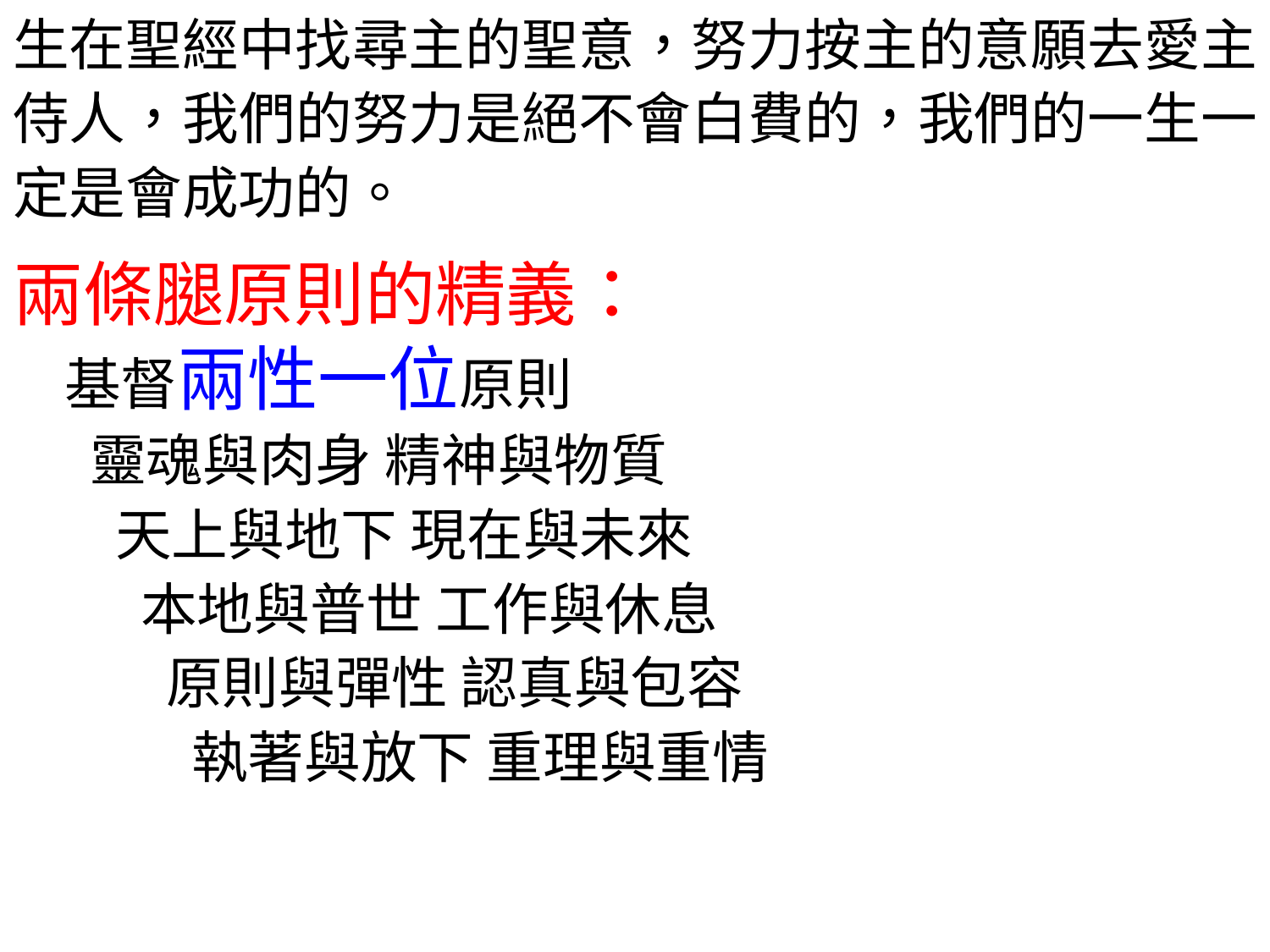

生在聖經中找尋主的聖意，努力按主的意願去愛主侍人，我們的努力是絕不會白費的，我們的一生一定是會成功的。
兩條腿原則的精義：
   基督兩性一位原則
     靈魂與肉身 精神與物質
       天上與地下 現在與未來
         本地與普世 工作與休息
           原則與彈性 認真與包容
             執著與放下 重理與重情